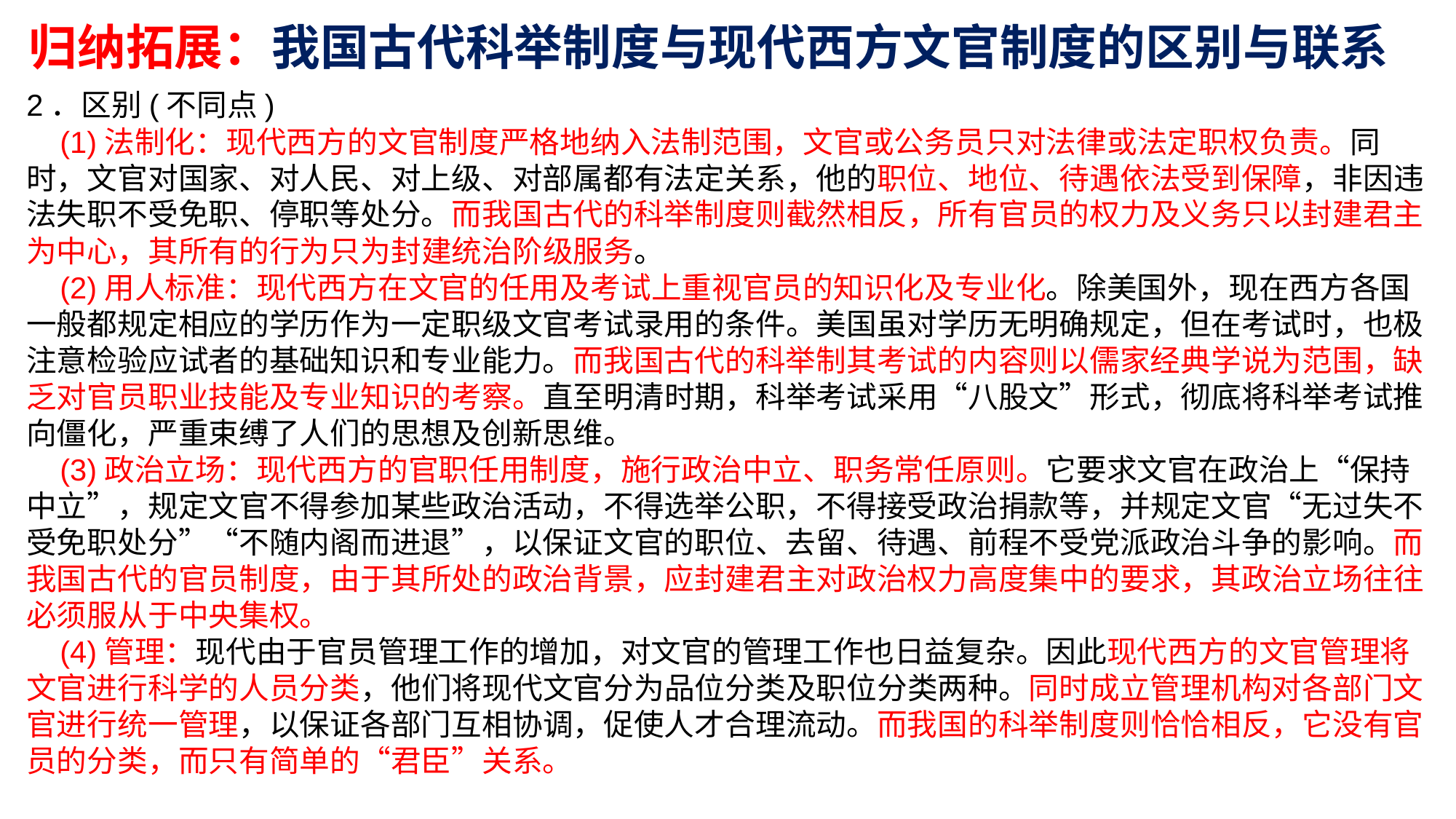

归纳拓展：我国古代科举制度与现代西方文官制度的区别与联系
2．区别(不同点)    (1)法制化：现代西方的文官制度严格地纳入法制范围，文官或公务员只对法律或法定职权负责。同时，文官对国家、对人民、对上级、对部属都有法定关系，他的职位、地位、待遇依法受到保障，非因违法失职不受免职、停职等处分。而我国古代的科举制度则截然相反，所有官员的权力及义务只以封建君主为中心，其所有的行为只为封建统治阶级服务。    (2)用人标准：现代西方在文官的任用及考试上重视官员的知识化及专业化。除美国外，现在西方各国一般都规定相应的学历作为一定职级文官考试录用的条件。美国虽对学历无明确规定，但在考试时，也极注意检验应试者的基础知识和专业能力。而我国古代的科举制其考试的内容则以儒家经典学说为范围，缺乏对官员职业技能及专业知识的考察。直至明清时期，科举考试采用“八股文”形式，彻底将科举考试推向僵化，严重束缚了人们的思想及创新思维。    (3)政治立场：现代西方的官职任用制度，施行政治中立、职务常任原则。它要求文官在政治上“保持中立”，规定文官不得参加某些政治活动，不得选举公职，不得接受政治捐款等，并规定文官“无过失不受免职处分”“不随内阁而进退”，以保证文官的职位、去留、待遇、前程不受党派政治斗争的影响。而我国古代的官员制度，由于其所处的政治背景，应封建君主对政治权力高度集中的要求，其政治立场往往必须服从于中央集权。
    (4)管理：现代由于官员管理工作的增加，对文官的管理工作也日益复杂。因此现代西方的文官管理将文官进行科学的人员分类，他们将现代文官分为品位分类及职位分类两种。同时成立管理机构对各部门文官进行统一管理，以保证各部门互相协调，促使人才合理流动。而我国的科举制度则恰恰相反，它没有官员的分类，而只有简单的“君臣”关系。